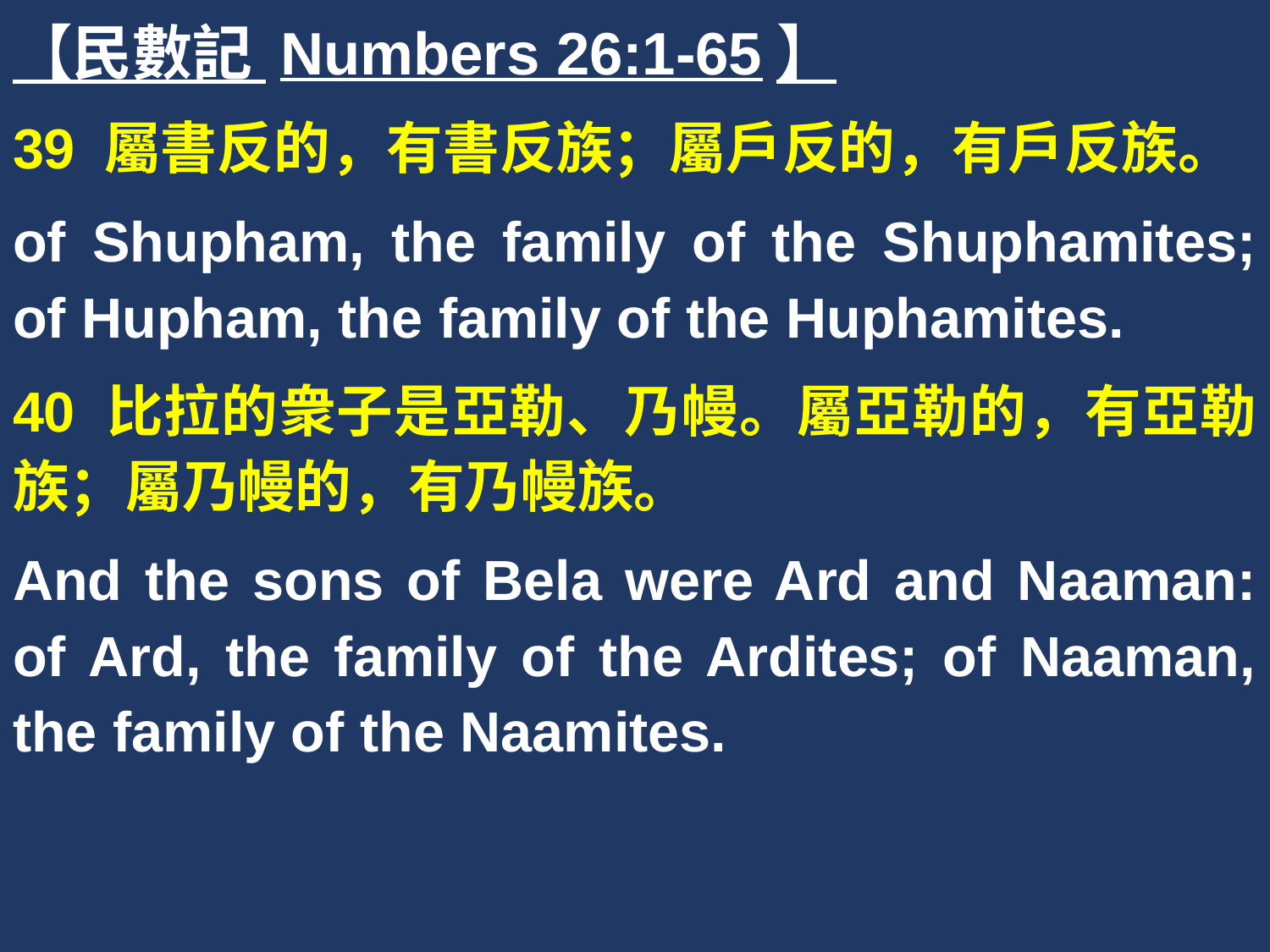

【民數記 Numbers 26:1-65】
39 屬書反的，有書反族；屬戶反的，有戶反族。
of Shupham, the family of the Shuphamites; of Hupham, the family of the Huphamites.
40 比拉的衆子是亞勒、乃幔。屬亞勒的，有亞勒族；屬乃幔的，有乃幔族。
And the sons of Bela were Ard and Naaman: of Ard, the family of the Ardites; of Naaman, the family of the Naamites.